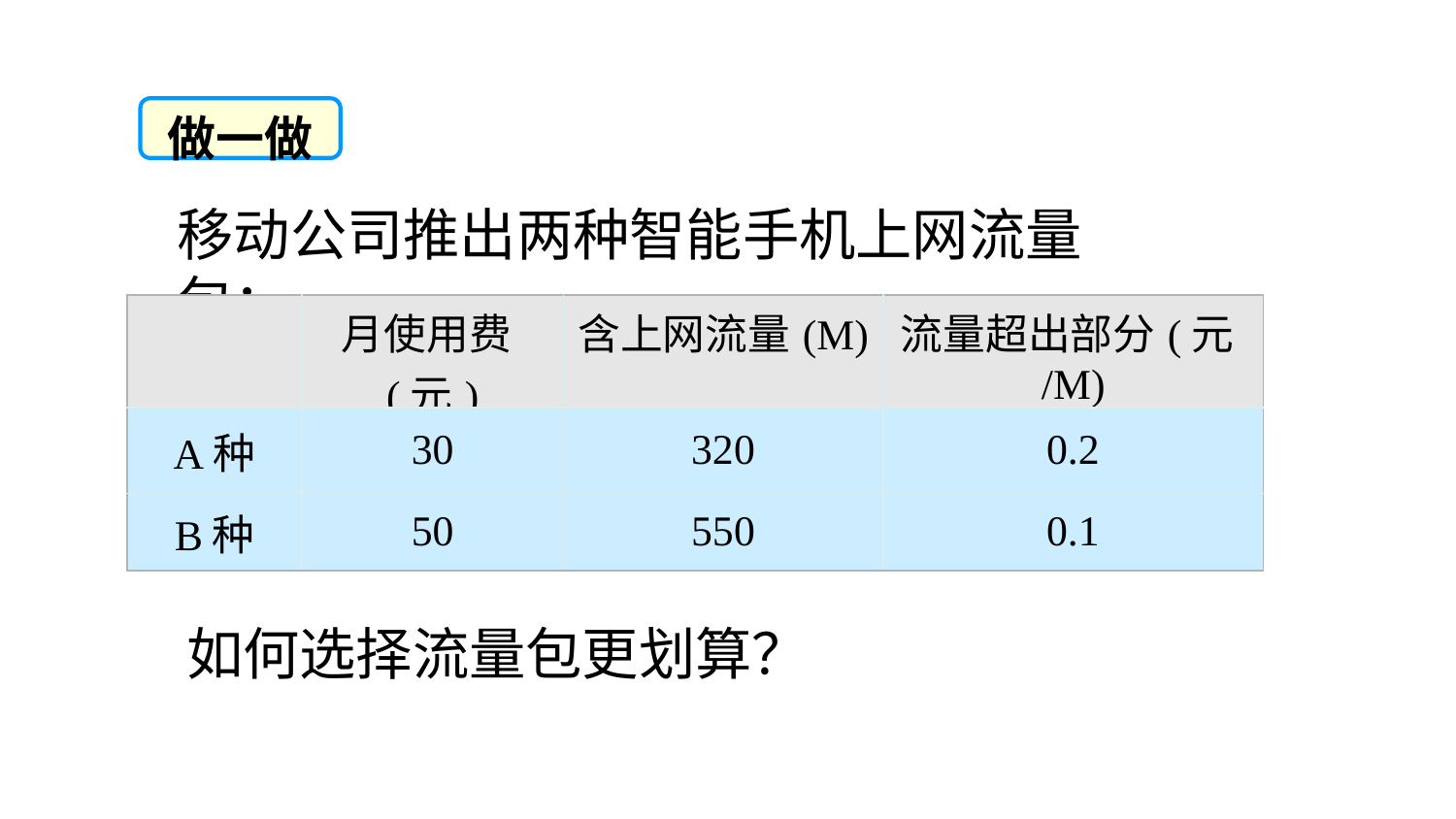

做一做
移动公司推出两种智能手机上网流量包：
|  | 月使用费(元) | 含上网流量(M) | 流量超出部分(元/M) |
| --- | --- | --- | --- |
| A种 | 30 | 320 | 0.2 |
| B种 | 50 | 550 | 0.1 |
如何选择流量包更划算？